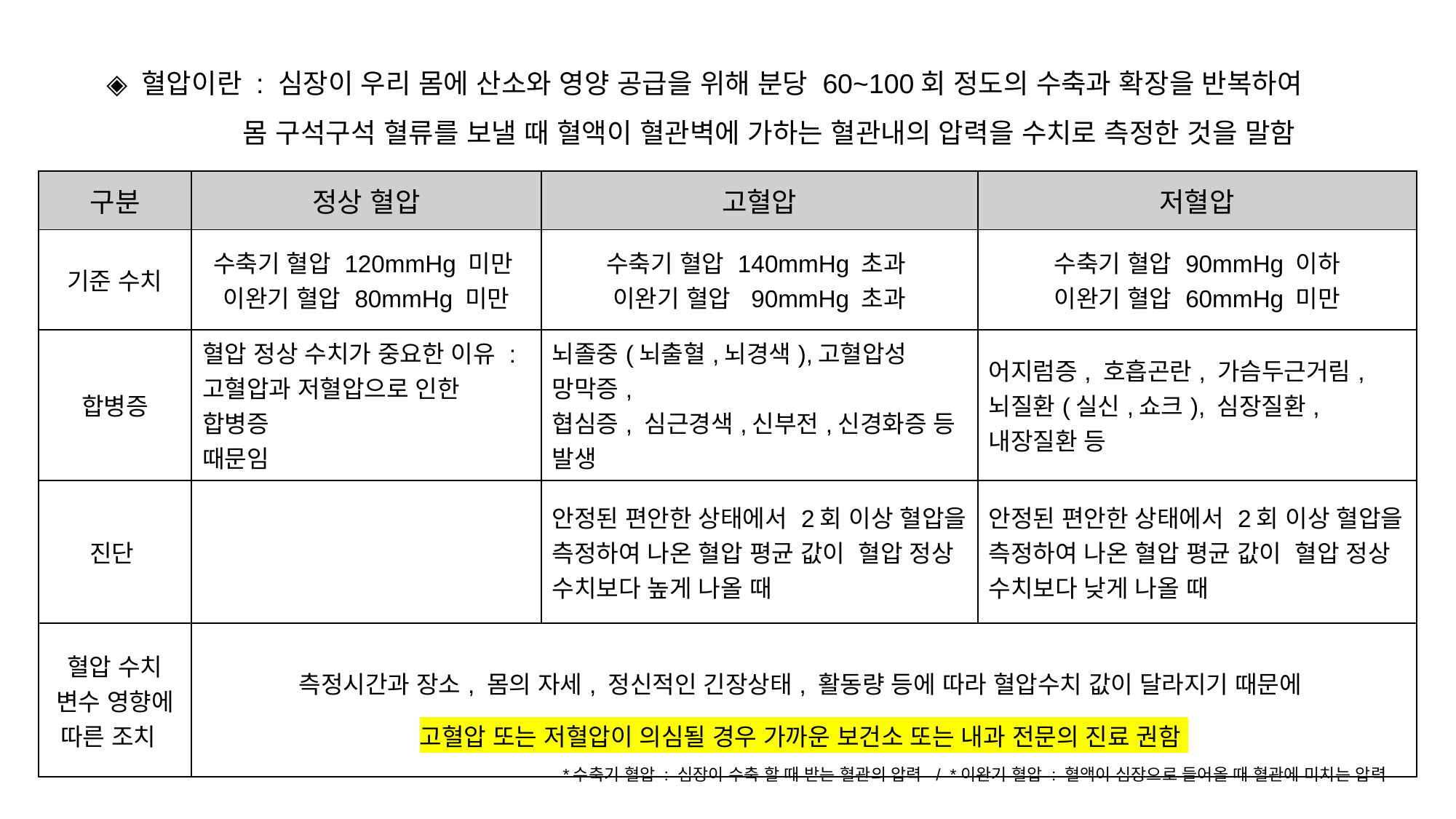

◈ 혈압이란 : 심장이 우리 몸에 산소와 영양 공급을 위해 분당 60~100회 정도의 수축과 확장을 반복하여
                 몸 구석구석 혈류를 보낼 때 혈액이 혈관벽에 가하는 혈관내의 압력을 수치로 측정한 것을 말함
| 구분 | 정상 혈압 | 고혈압 | 저혈압 |
| --- | --- | --- | --- |
| 기준 수치 | 수축기 혈압 120mmHg 미만 이완기 혈압 80mmHg 미만 | 수축기 혈압 140mmHg 초과 이완기 혈압 90mmHg 초과 | 수축기 혈압 90mmHg 이하 이완기 혈압 60mmHg 미만 |
| 합병증 | 혈압 정상 수치가 중요한 이유 : 고혈압과 저혈압으로 인한 합병증 때문임 | 뇌졸중(뇌출혈,뇌경색),고혈압성 망막증, 협심증, 심근경색,신부전,신경화증 등 발생 | 어지럼증, 호흡곤란, 가슴두근거림, 뇌질환(실신,쇼크), 심장질환,내장질환 등 |
| 진단 |  | 안정된 편안한 상태에서 2회 이상 혈압을 측정하여 나온 혈압 평균 값이 혈압 정상 수치보다 높게 나올 때 | 안정된 편안한 상태에서 2회 이상 혈압을 측정하여 나온 혈압 평균 값이 혈압 정상 수치보다 낮게 나올 때 |
| 혈압 수치 변수 영향에 따른 조치 | 측정시간과 장소, 몸의 자세, 정신적인 긴장상태, 활동량 등에 따라 혈압수치 값이 달라지기 때문에 고혈압 또는 저혈압이 의심될 경우 가까운 보건소 또는 내과 전문의 진료 권함 |  |  |
*수축기 혈압 : 심장이 수축 할 때 받는 혈관의 압력  /  *이완기 혈압 : 혈액이 심장으로 들어올 때 혈관에 미치는 압력